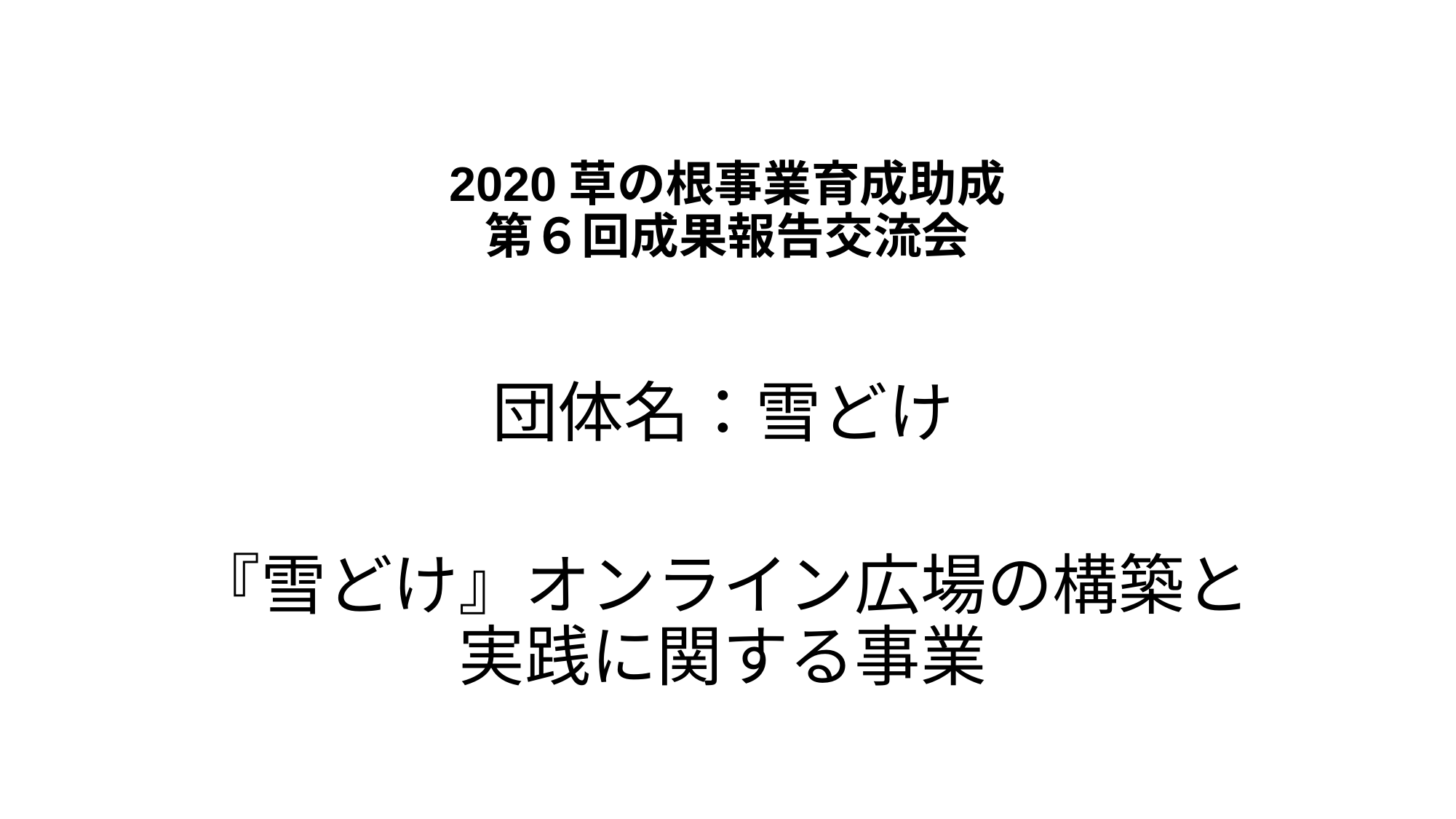

# 2020草の根事業育成助成 第６回成果報告交流会

団体名：雪どけ

『雪どけ』オンライン広場の構築と実践に関する事業